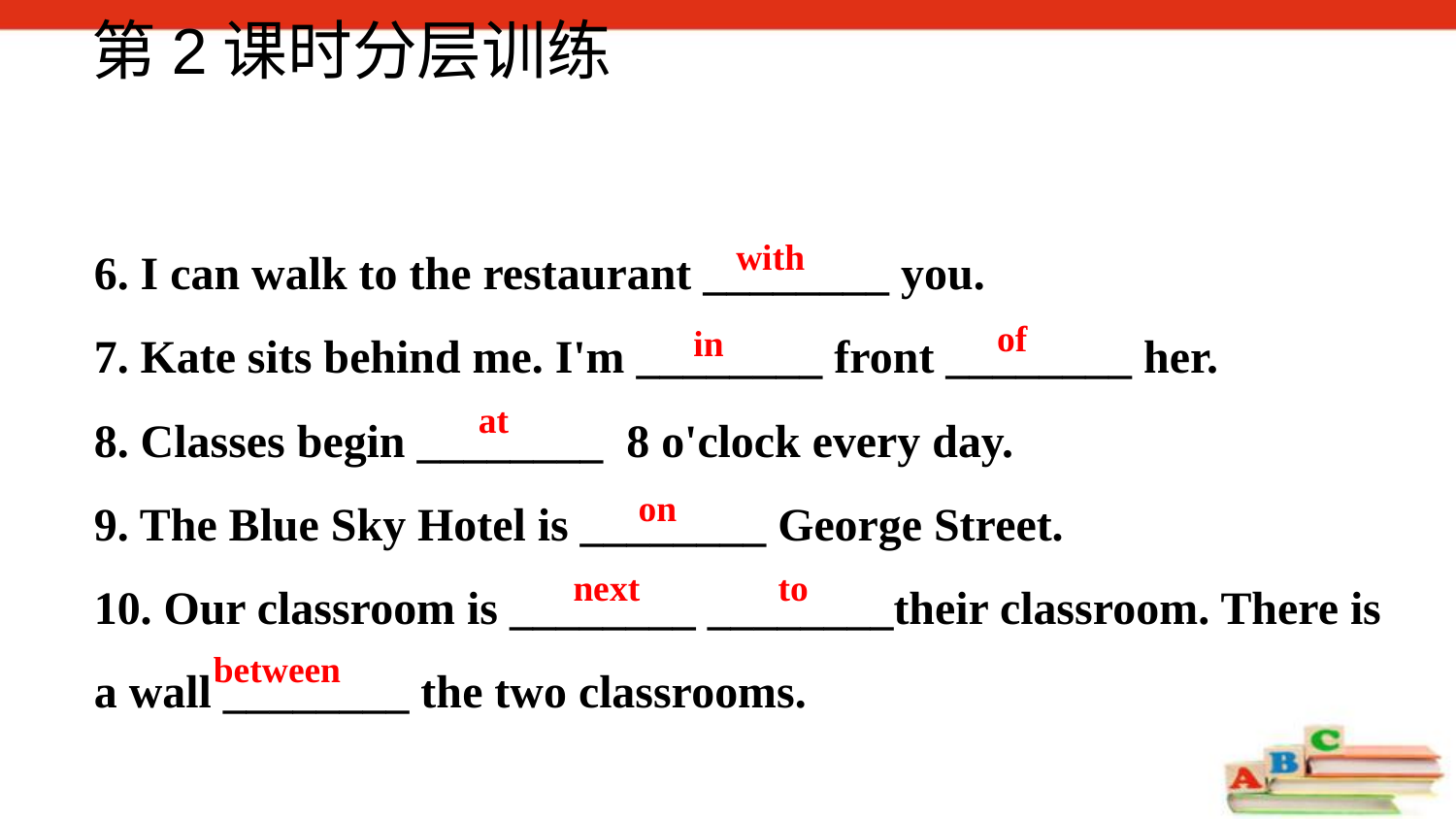

第2课时分层训练

6. I can walk to the restaurant ________ you.
7. Kate sits behind me. I'm ________ front ________ her.
8. Classes begin ________  8 o'clock every day.
9. The Blue Sky Hotel is ________ George Street.
10. Our classroom is ________ ________their classroom. There is a wall ________ the two classrooms.
with
of
in
at
on
next               to
between